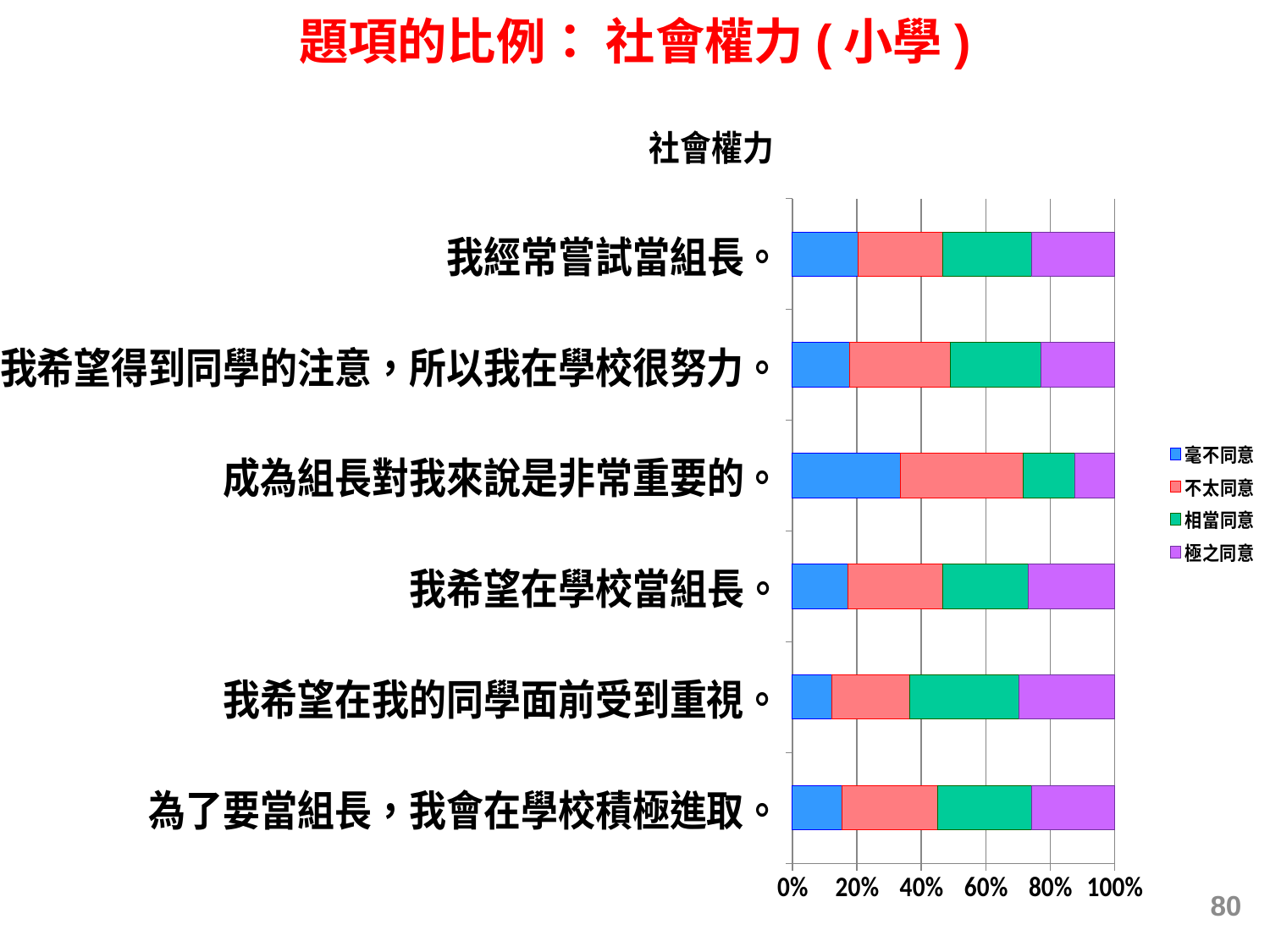

題項的比例： 社會權力(小學)

### Chart: 社會權力

| Category | 毫不同意 | 不太同意 | 相當同意 | 極之同意 |
|---|---|---|---|---|
| 為了要當組長，我會在學校積極進取。 | 0.15440056847020636 | 0.2965181199878198 | 0.2912394680743072 | 0.2578418434676683 |
| 我希望在我的同學面前受到重視。 | 0.1228623778501629 | 0.24002442996742704 | 0.339169381107493 | 0.29794381107491935 |
| 我希望在學校當組長。 | 0.17339981683117944 | 0.29388419660120146 | 0.2655947898646599 | 0.2671211967029613 |
| 成為組長對我來說是非常重要的。 | 0.33615675068884676 | 0.3811613429941831 | 0.15848555975099538 | 0.12419634656597642 |
| 我希望得到同學的注意，所以我在學校很努力。 | 0.17750636132315523 | 0.3120610687022906 | 0.28142493638676913 | 0.22900763358778653 |
| 我經常嘗試當組長。 | 0.2037037037037037 | 0.2634310134310128 | 0.27431827431827527 | 0.2585470085470083 |
80